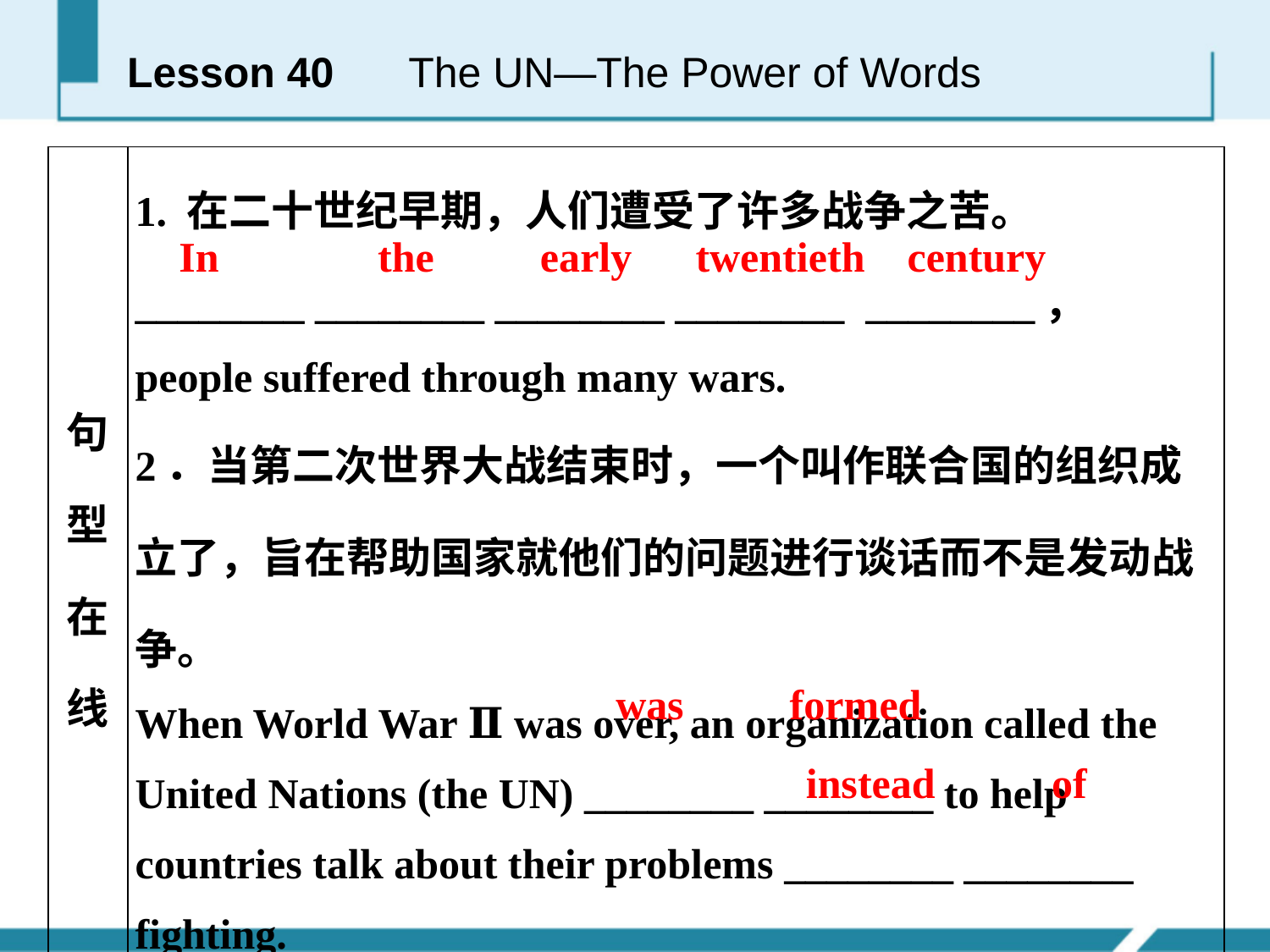

Lesson 40 　The UN—The Power of Words
| 句型在线 | 1. 在二十世纪早期，人们遭受了许多战争之苦。 \_\_\_\_\_\_\_\_ \_\_\_\_\_\_\_\_ \_\_\_\_\_\_\_\_ \_\_\_\_\_\_\_\_ \_\_\_\_\_\_\_\_， people suffered through many wars. 2．当第二次世界大战结束时，一个叫作联合国的组织成立了，旨在帮助国家就他们的问题进行谈话而不是发动战争。 When World War Ⅱ was over, an organization called the United Nations (the UN) \_\_\_\_\_\_\_\_ \_\_\_\_\_\_\_\_ to help countries talk about their problems \_\_\_\_\_\_\_\_ \_\_\_\_\_\_\_\_ fighting. |
| --- | --- |
In               the          early      twentieth    century
was          formed
instead           of